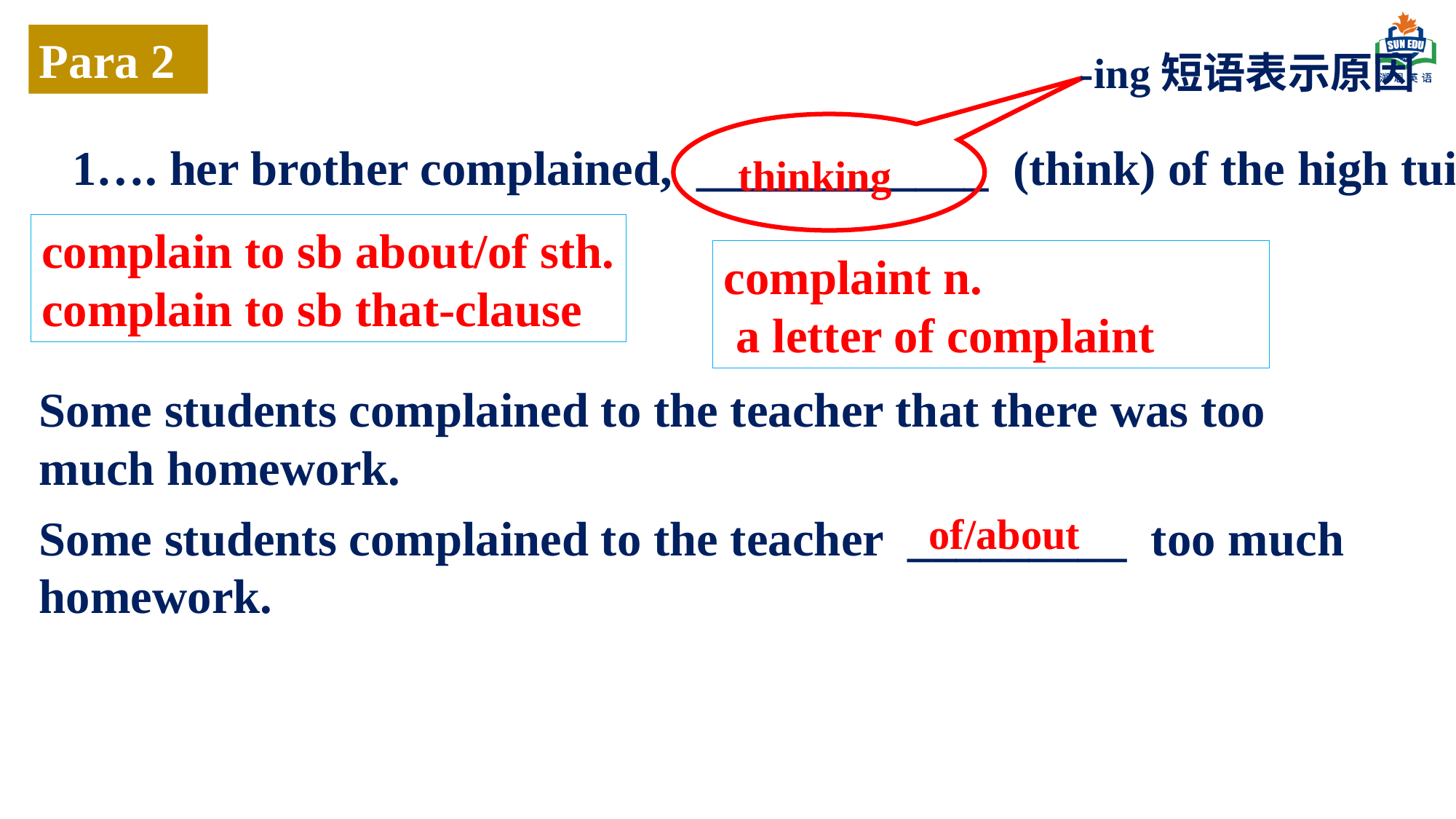

Para 2
-ing短语表示原因

1…. her brother complained,  ____________  (think) of the high tuition fees.
thinking
complain to sb about/of sth.
complain to sb that-clause
complaint n.
 a letter of complaint
Some students complained to the teacher that there was too much homework.
Some students complained to the teacher  _________  too much homework.
of/about